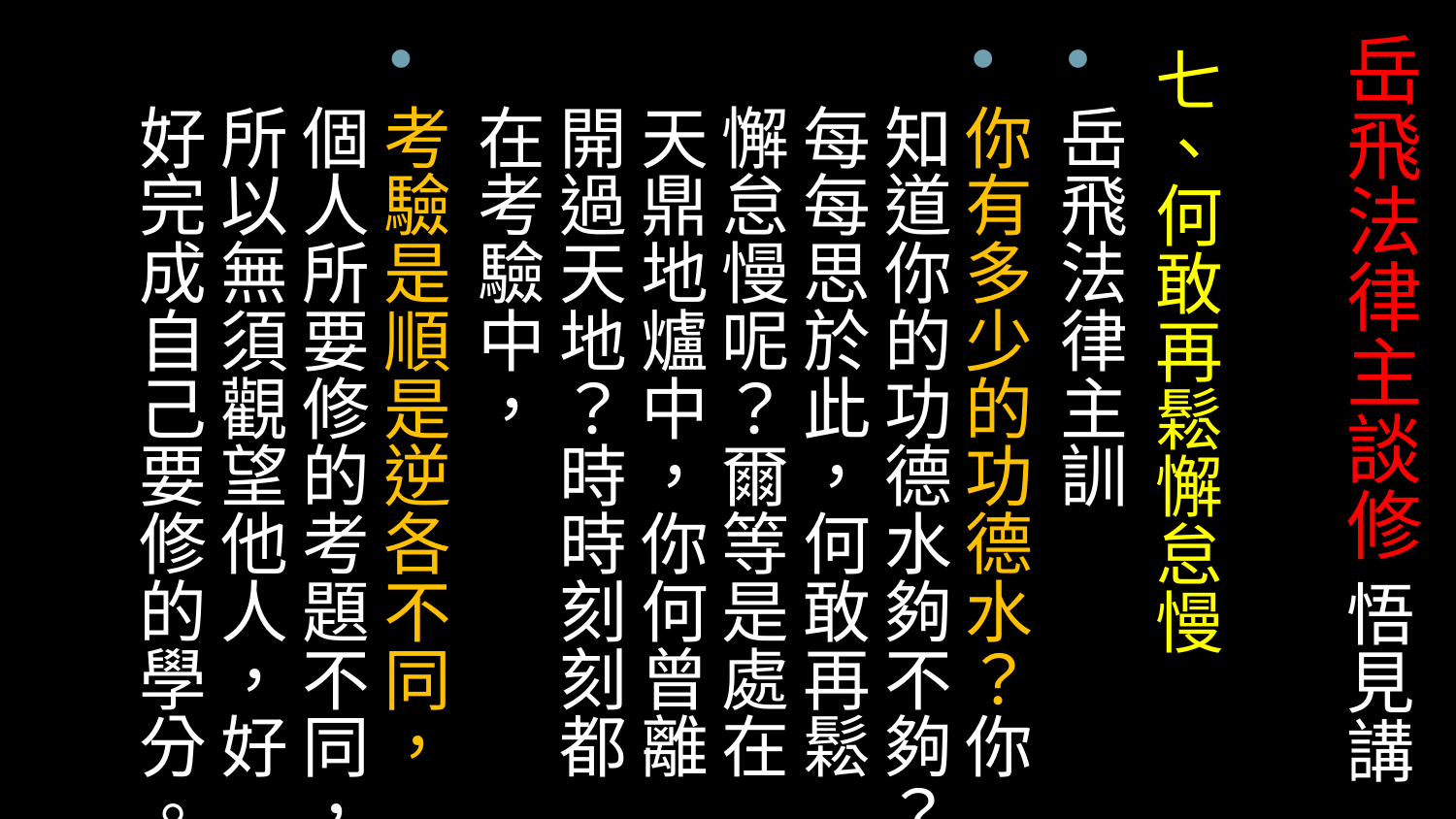

# 岳飛法律主談修 悟見講
七、何敢再鬆懈怠慢
岳飛法律主訓
你有多少的功德水？你知道你的功德水夠不夠？每每思於此，何敢再鬆懈怠慢呢？爾等是處在天鼎地爐中，你何曾離開過天地？時時刻刻都在考驗中，
考驗是順是逆各不同，個人所要修的考題不同，所以無須觀望他人，好好完成自己要修的學分。